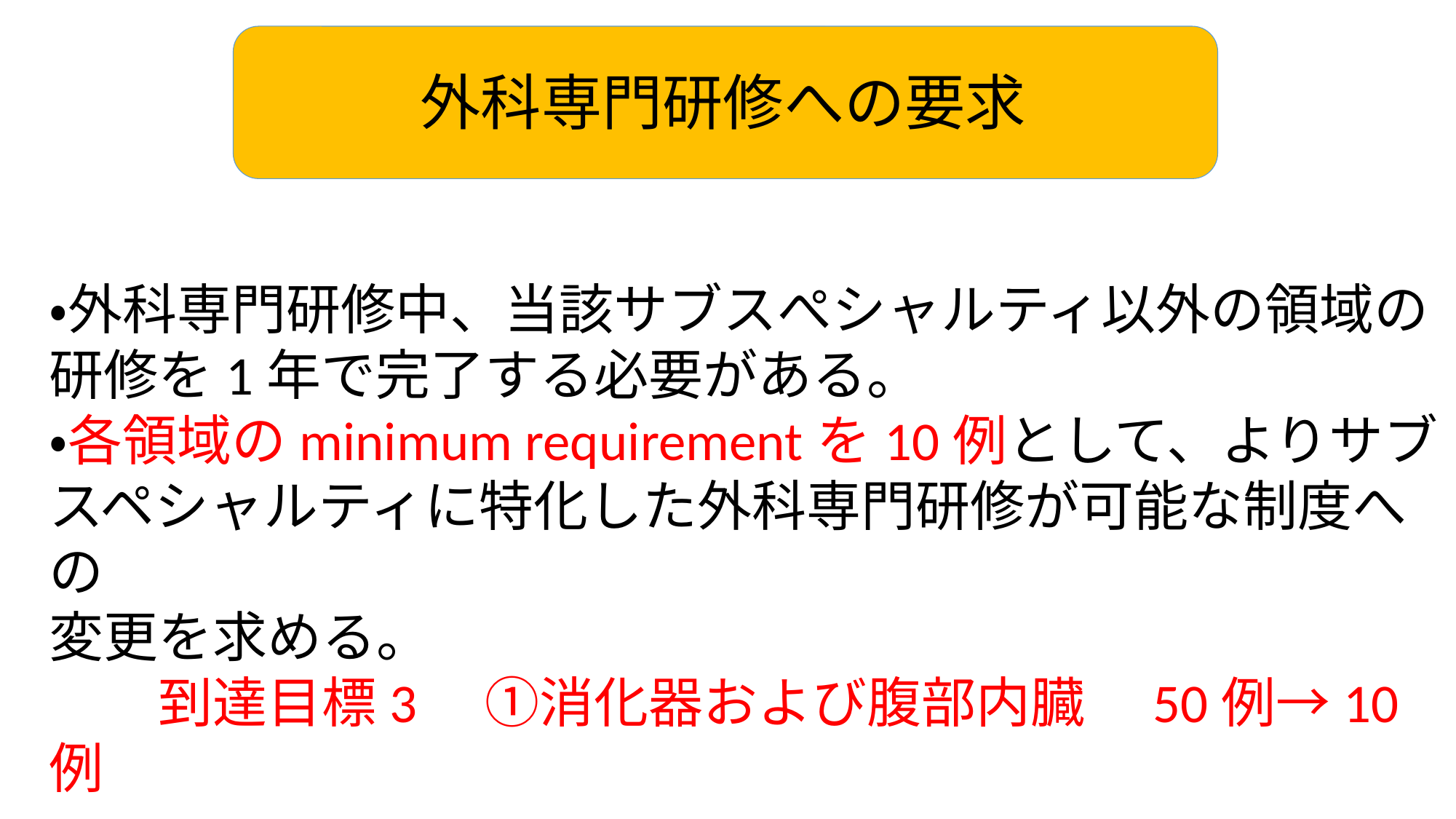

# 外科専門研修への要求
・外科専門研修中、当該サブスぺシャルティ以外の領域の
研修を1年で完了する必要がある。
・各領域のminimum requirementを10例として、よりサブ
スペシャルティに特化した外科専門研修が可能な制度への
変更を求める。
　　到達目標3　①消化器および腹部内臓　50例→10例